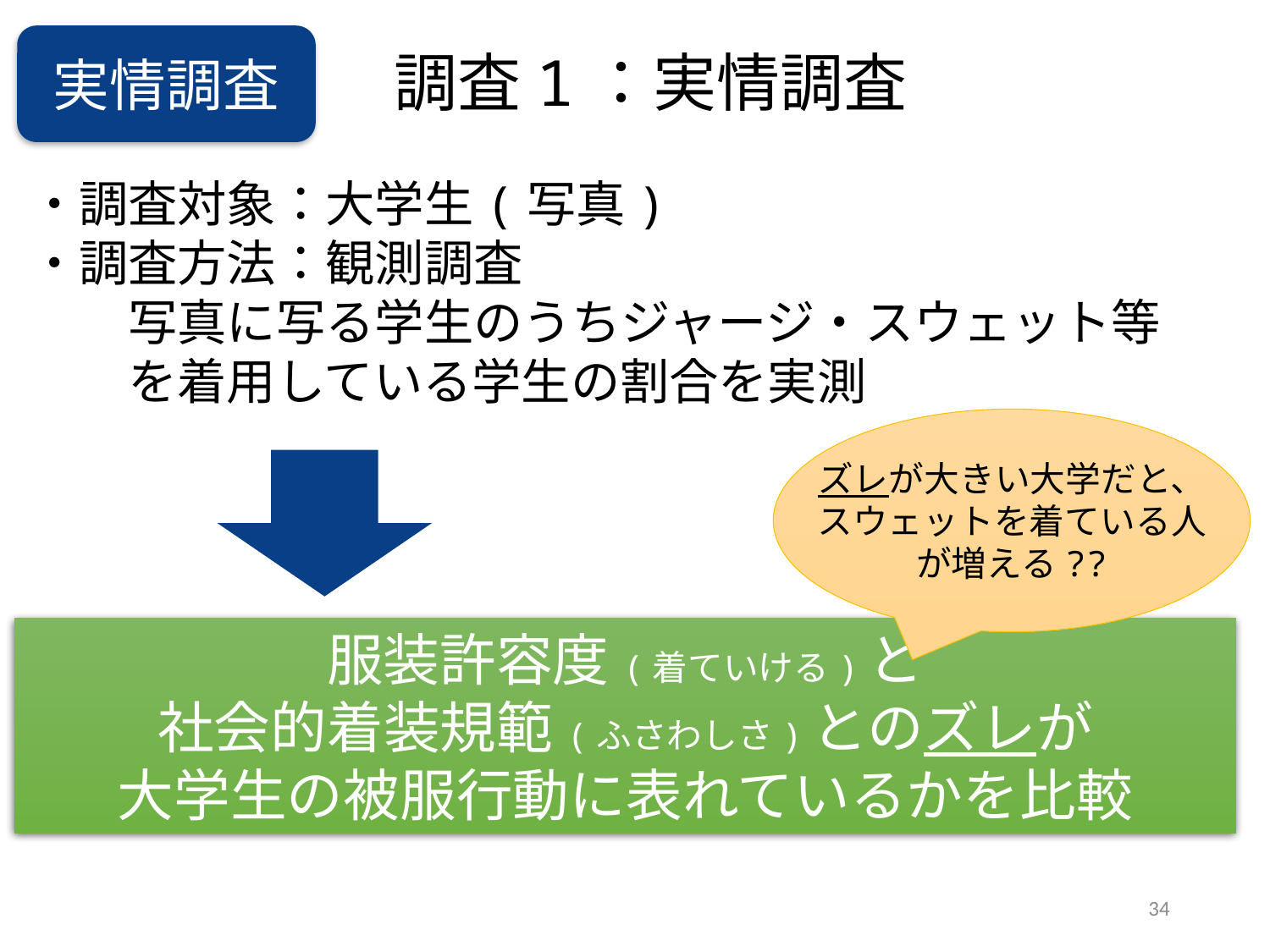

実情調査
調査1：実情調査
・調査対象：大学生(写真)
・調査方法：観測調査
　　写真に写る学生のうちジャージ・スウェット等
　　を着用している学生の割合を実測
ズレが大きい大学だと、
スウェットを着ている人
が増える??

服装許容度(着ていける)と
社会的着装規範(ふさわしさ)とのズレが
大学生の被服行動に表れているかを比較
34